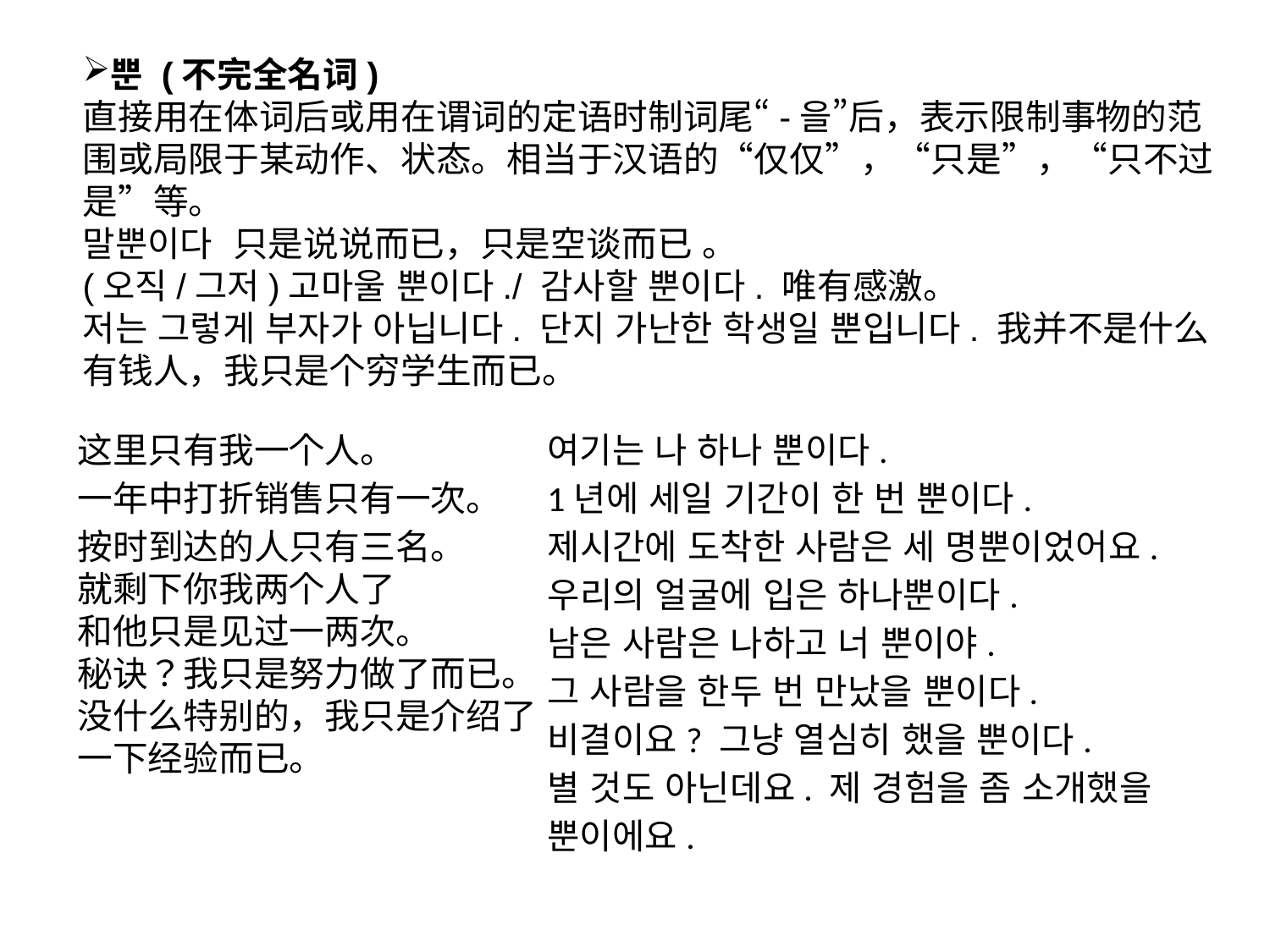

뿐 (不完全名词)
直接用在体词后或用在谓词的定语时制词尾“-을”后，表示限制事物的范围或局限于某动作、状态。相当于汉语的“仅仅”，“只是”，“只不过是”等。
말뿐이다  只是说说而已，只是空谈而已 。
(오직/그저)고마울 뿐이다./ 감사할 뿐이다. 唯有感激。
저는 그렇게 부자가 아닙니다. 단지 가난한 학생일 뿐입니다. 我并不是什么有钱人，我只是个穷学生而已。
这里只有我一个人。
一年中打折销售只有一次。
按时到达的人只有三名。
就剩下你我两个人了
和他只是见过一两次。
秘诀？我只是努力做了而已。
没什么特别的，我只是介绍了一下经验而已。

여기는 나 하나 뿐이다.
1년에 세일 기간이 한 번 뿐이다.
제시간에 도착한 사람은 세 명뿐이었어요.
우리의 얼굴에 입은 하나뿐이다.
남은 사람은 나하고 너 뿐이야.
그 사람을 한두 번 만났을 뿐이다.
비결이요? 그냥 열심히 했을 뿐이다.
별 것도 아닌데요. 제 경험을 좀 소개했을 뿐이에요.